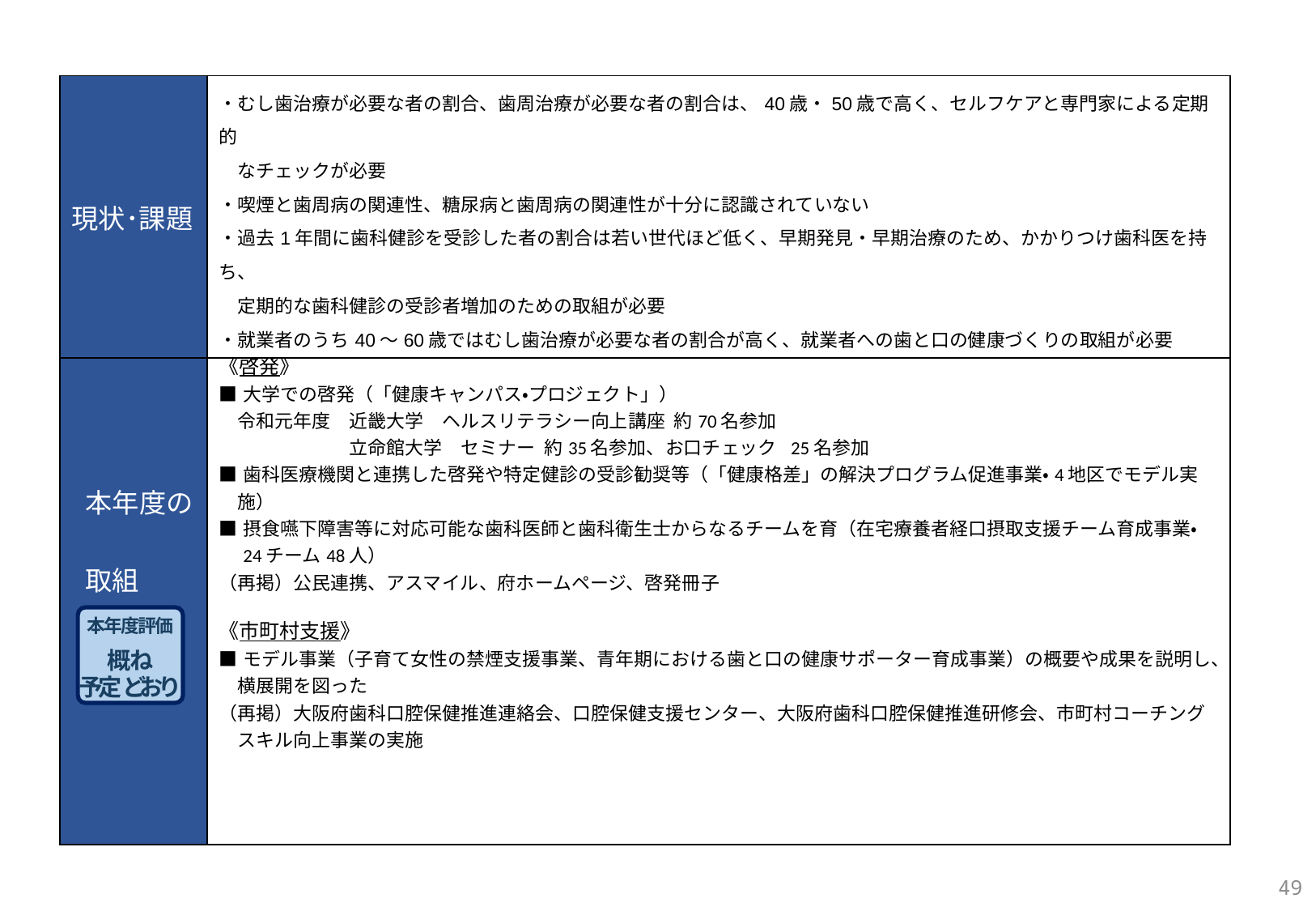

| 現状･課題 | ・むし歯治療が必要な者の割合、歯周治療が必要な者の割合は、40歳・50歳で高く、セルフケアと専門家による定期的 　なチェックが必要 ・喫煙と歯周病の関連性、糖尿病と歯周病の関連性が十分に認識されていない ・過去1年間に歯科健診を受診した者の割合は若い世代ほど低く、早期発見・早期治療のため、かかりつけ歯科医を持ち、 　定期的な歯科健診の受診者増加のための取組が必要 ・就業者のうち40～60歳ではむし歯治療が必要な者の割合が高く、就業者への歯と口の健康づくりの取組が必要 |
| --- | --- |
| 本年度の 取組 | 《啓発》 ■大学での啓発（「健康キャンパス・プロジェクト」） 　令和元年度　近畿大学　ヘルスリテラシー向上講座 約70名参加 　　　　　　　立命館大学　セミナー 約35名参加、お口チェック 25名参加 ■歯科医療機関と連携した啓発や特定健診の受診勧奨等（「健康格差」の解決プログラム促進事業・4地区でモデル実 　施） ■摂食嚥下障害等に対応可能な歯科医師と歯科衛生士からなるチームを育（在宅療養者経口摂取支援チーム育成事業・ 　24チーム48人） （再掲）公民連携、アスマイル、府ホームページ、啓発冊子 《市町村支援》 ■モデル事業（子育て女性の禁煙支援事業、青年期における歯と口の健康サポーター育成事業）の概要や成果を説明し、 　横展開を図った （再掲）大阪府歯科口腔保健推進連絡会、口腔保健支援センター、大阪府歯科口腔保健推進研修会、市町村コーチング 　スキル向上事業の実施 |
| --- | --- |
本年度評価

概ね
予定どおり
49